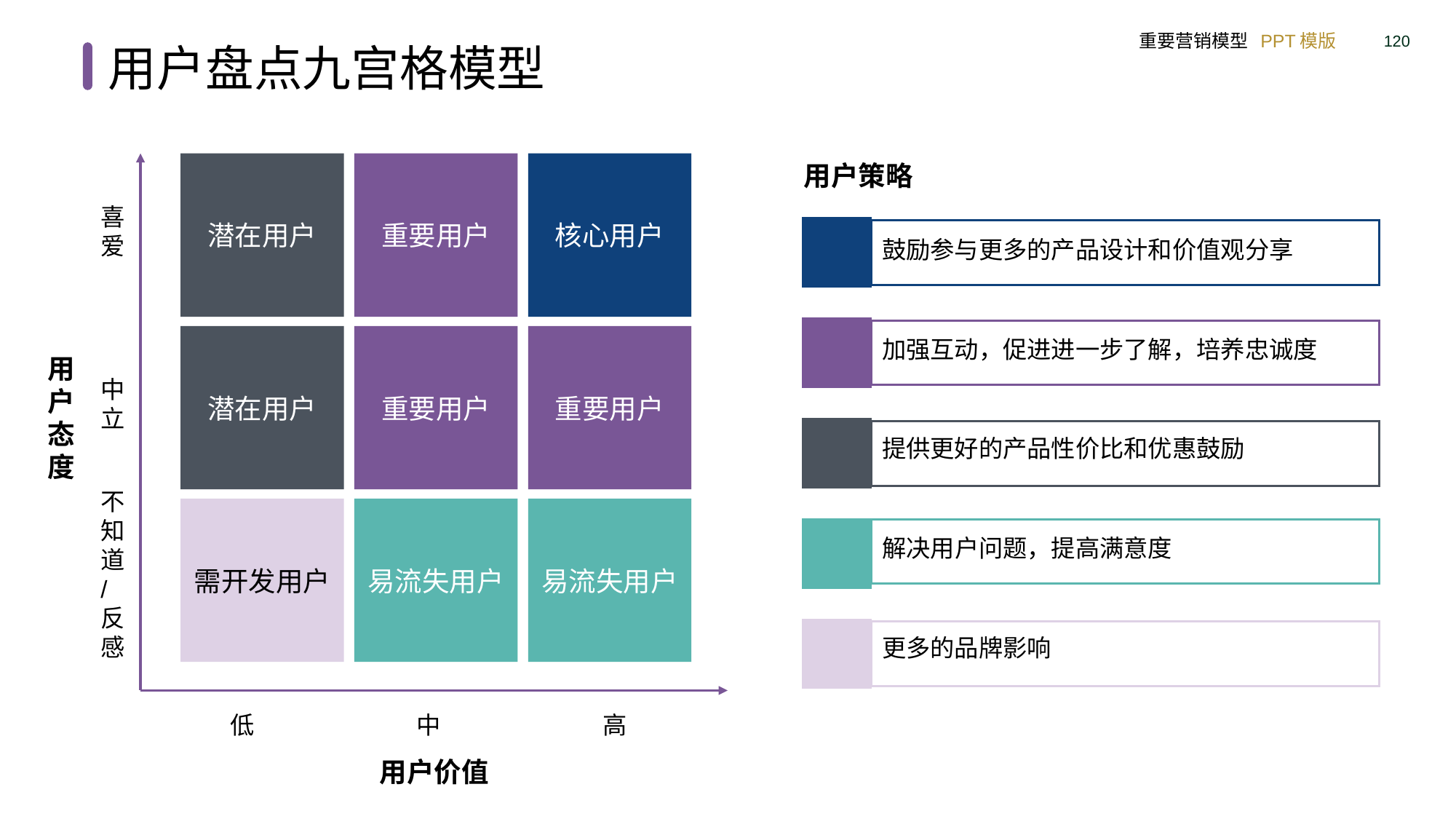

用户盘点九宫格模型
潜在用户
重要用户
核心用户
喜爱
潜在用户
重要用户
重要用户
用户态度
中立
不知道/反感
需开发用户
易流失用户
易流失用户
低
中
高
用户价值
用户策略

鼓励参与更多的产品设计和价值观分享

加强互动，促进进一步了解，培养忠诚度

提供更好的产品性价比和优惠鼓励

解决用户问题，提高满意度

更多的品牌影响